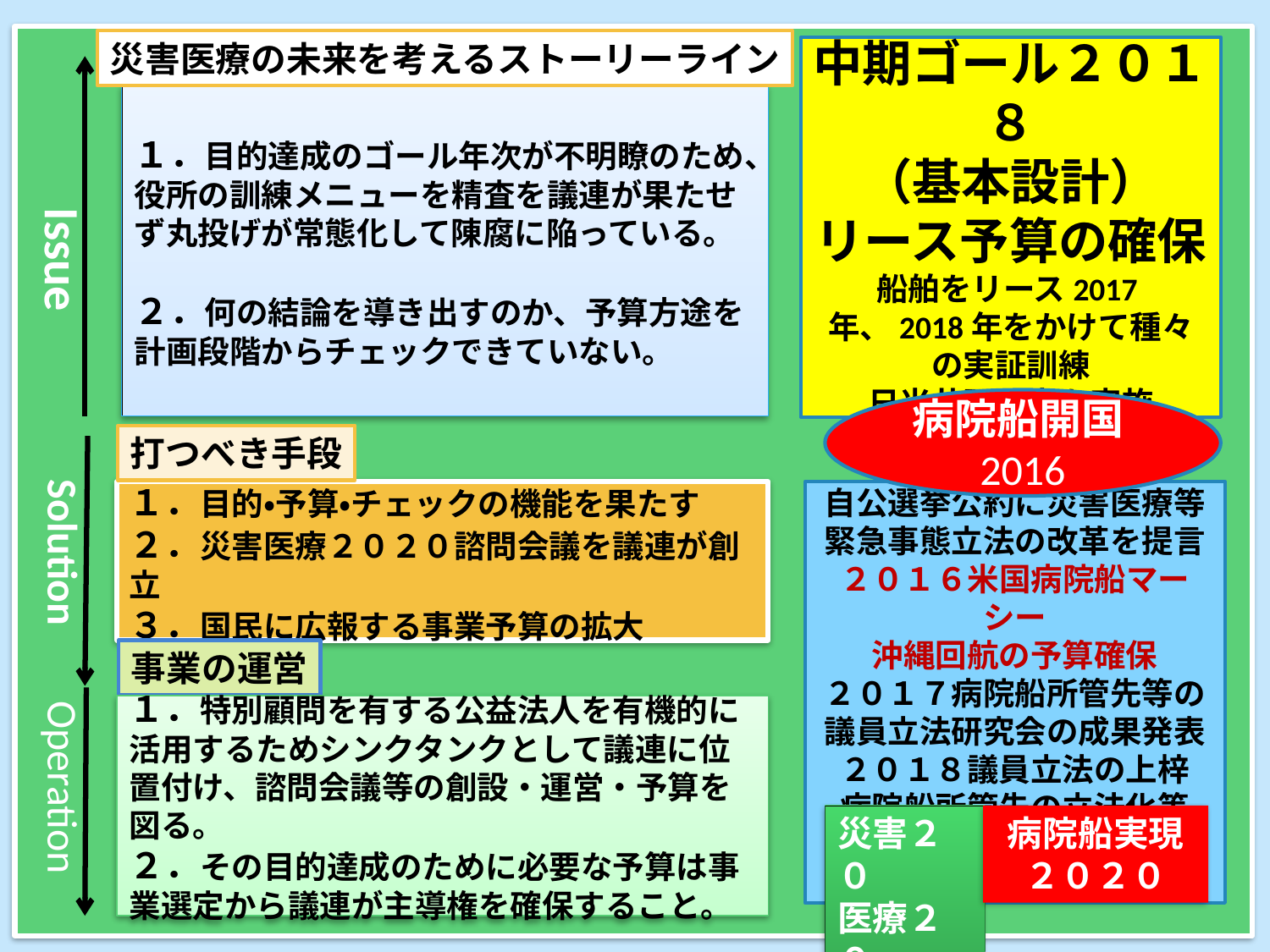

災害医療の未来を考えるストーリーライン
中期ゴール２０１８
（基本設計）
リース予算の確保
船舶をリース2017年、2018年をかけて種々の実証訓練
日米共同研究を実施

１．目的達成のゴール年次が不明瞭のため、役所の訓練メニューを精査を議連が果たせず丸投げが常態化して陳腐に陥っている。

２．何の結論を導き出すのか、予算方途を計画段階からチェックできていない。
Issue

病院船開国2016
打つべき手段

１．目的・予算・チェックの機能を果たす
２．災害医療２０２０諮問会議を議連が創立
３．国民に広報する事業予算の拡大

自公選挙公約に災害医療等緊急事態立法の改革を提言
２０１６米国病院船マーシー
沖縄回航の予算確保
２０１７病院船所管先等の議員立法研究会の成果発表
２０１８議員立法の上梓
病院船所管先の立法化等

Solution

事業の運営
１．特別顧問を有する公益法人を有機的に活用するためシンクタンクとして議連に位置付け、諮問会議等の創設・運営・予算を図る。
２．その目的達成のために必要な予算は事業選定から議連が主導権を確保すること。
Operation
災害２０
医療２０
病院船実現２０２０